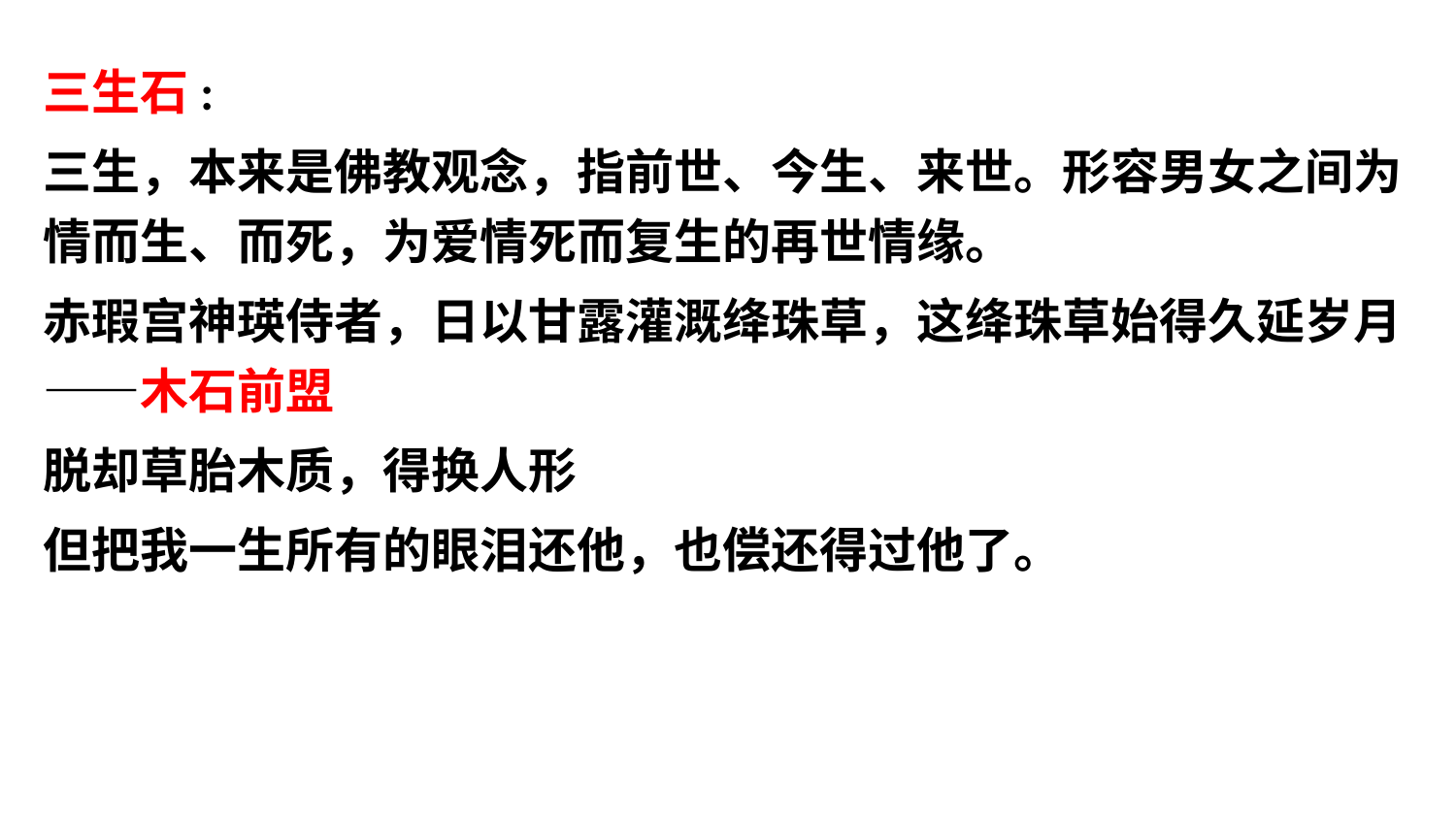

三生石:
三生，本来是佛教观念，指前世、今生、来世。形容男女之间为情而生、而死，为爱情死而复生的再世情缘。
赤瑕宫神瑛侍者，日以甘露灌溉绛珠草，这绛珠草始得久延岁月——木石前盟
脱却草胎木质，得换人形
但把我一生所有的眼泪还他，也偿还得过他了。